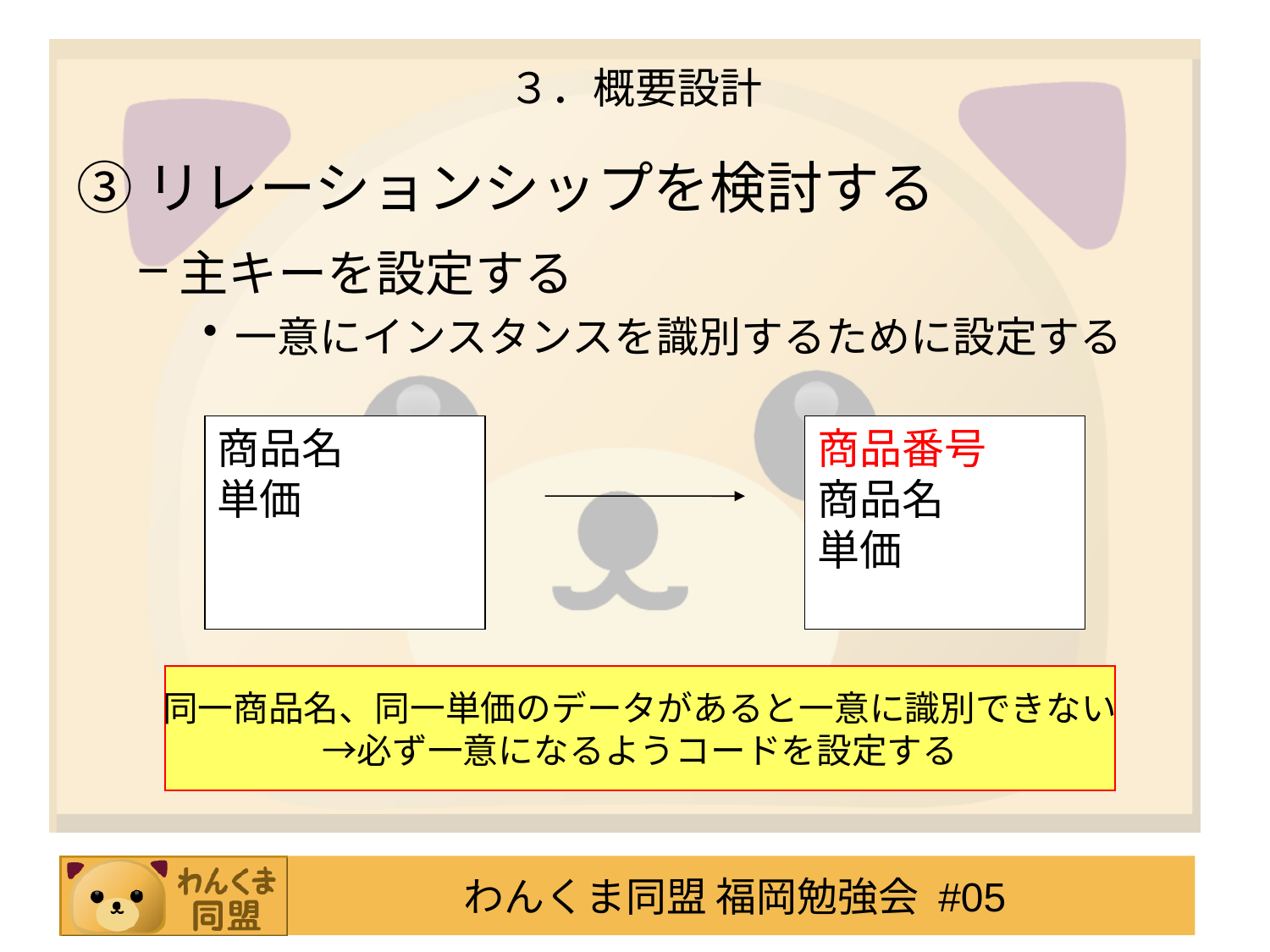

# ３．概要設計
③リレーションシップを検討する
主キーを設定する
一意にインスタンスを識別するために設定する

商品名
単価
商品番号
商品名
単価

同一商品名、同一単価のデータがあると一意に識別できない
→必ず一意になるようコードを設定する